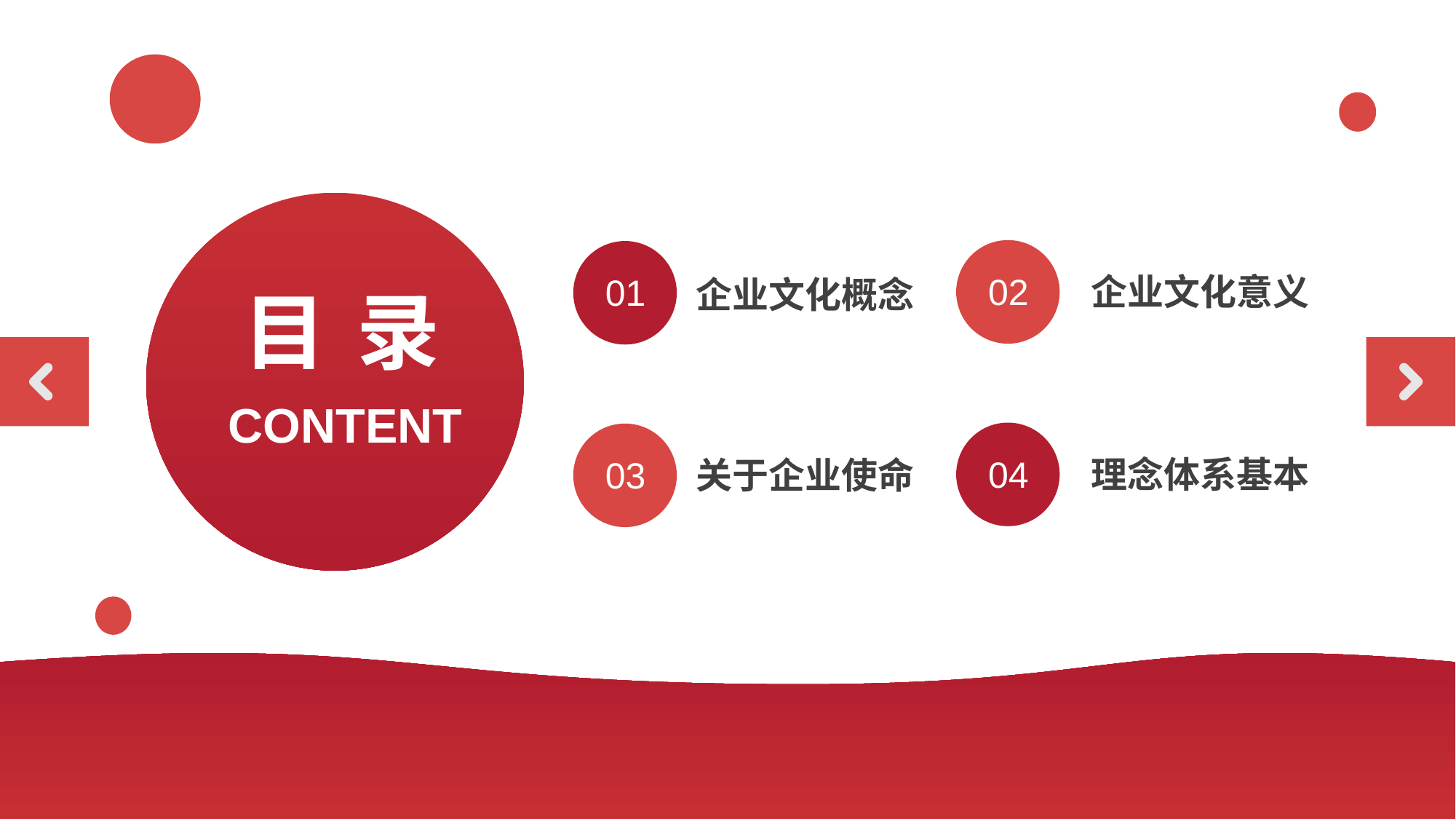

02
企业文化意义
01
企业文化概念
目 录

CONTENT

04
理念体系基本
03
关于企业使命